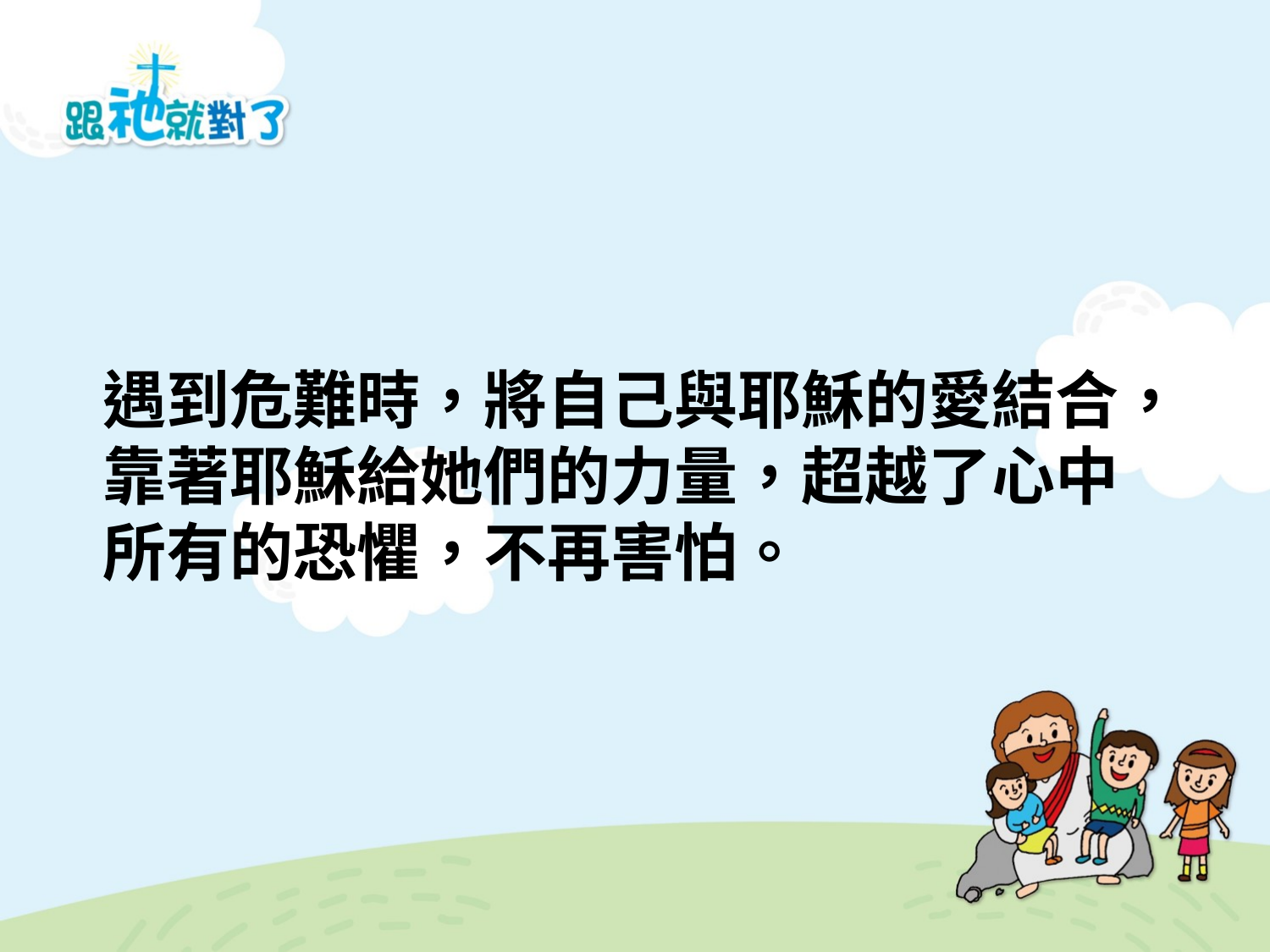

遇到危難時，將自己與耶穌的愛結合，靠著耶穌給她們的力量，超越了心中所有的恐懼，不再害怕。